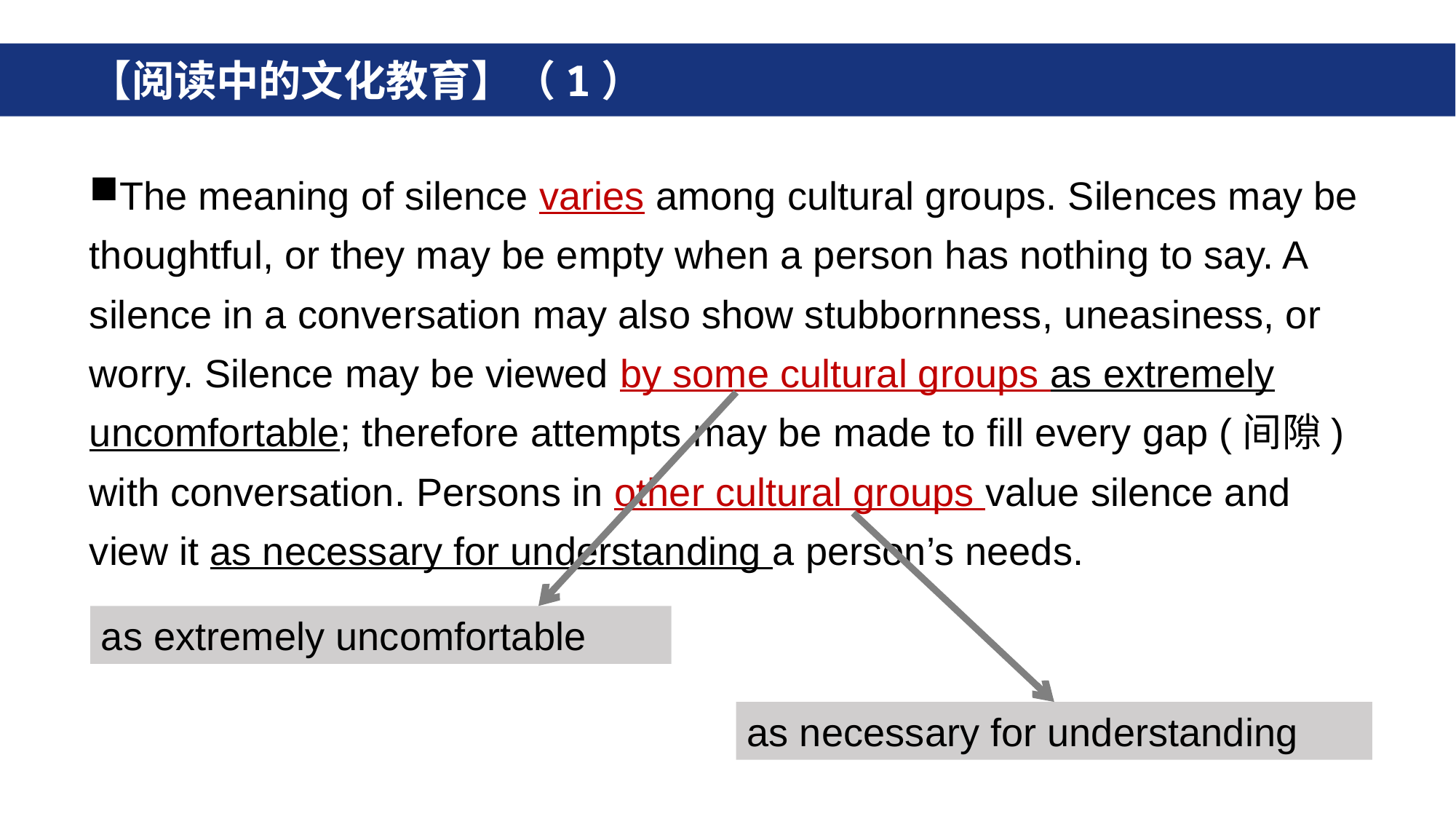

# 【阅读中的文化教育】（1）
The meaning of silence varies among cultural groups. Silences may be thoughtful, or they may be empty when a person has nothing to say. A silence in a conversation may also show stubbornness, uneasiness, or worry. Silence may be viewed by some cultural groups as extremely uncomfortable; therefore attempts may be made to fill every gap (间隙) with conversation. Persons in other cultural groups value silence and view it as necessary for understanding a person’s needs.

as extremely uncomfortable
as necessary for understanding